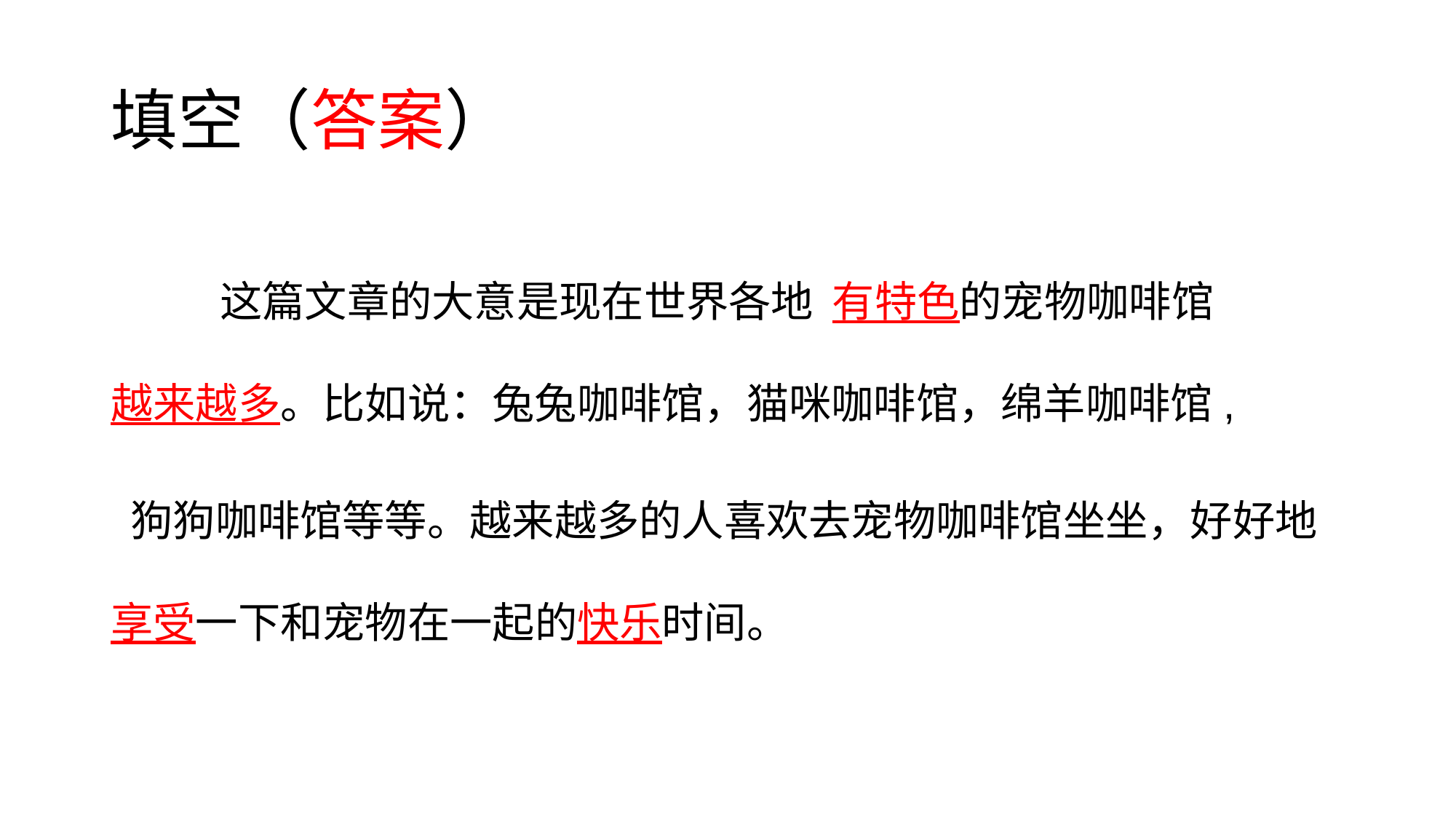

# 填空（答案）
	这篇文章的大意是现在世界各地  有特色的宠物咖啡馆
越来越多。比如说：兔兔咖啡馆，猫咪咖啡馆，绵羊咖啡馆,
 狗狗咖啡馆等等。越来越多的人喜欢去宠物咖啡馆坐坐，好好地享受一下和宠物在一起的快乐时间。